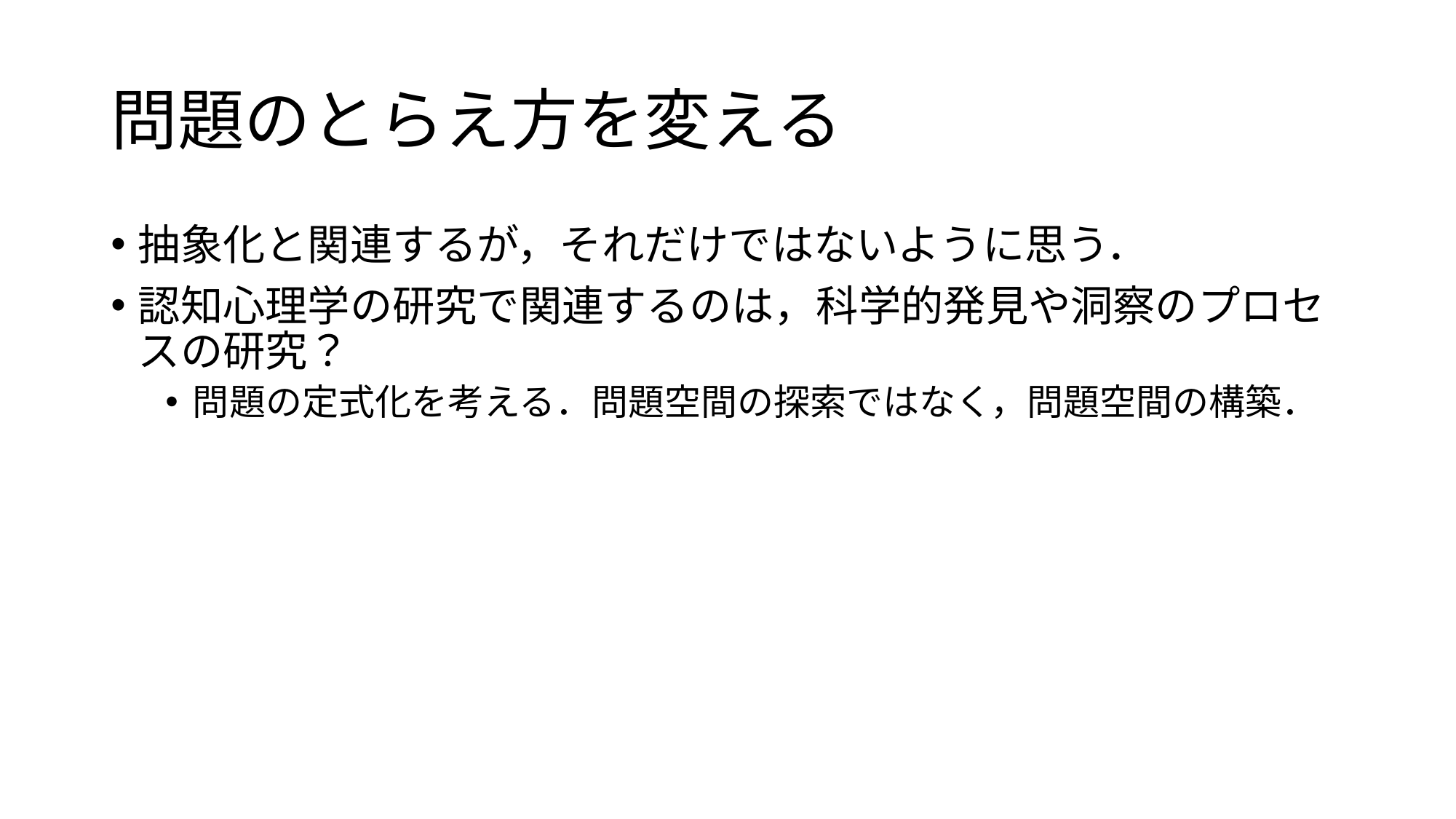

# 問題のとらえ方を変える
抽象化と関連するが，それだけではないように思う．
認知心理学の研究で関連するのは，科学的発見や洞察のプロセスの研究？
問題の定式化を考える．問題空間の探索ではなく，問題空間の構築．